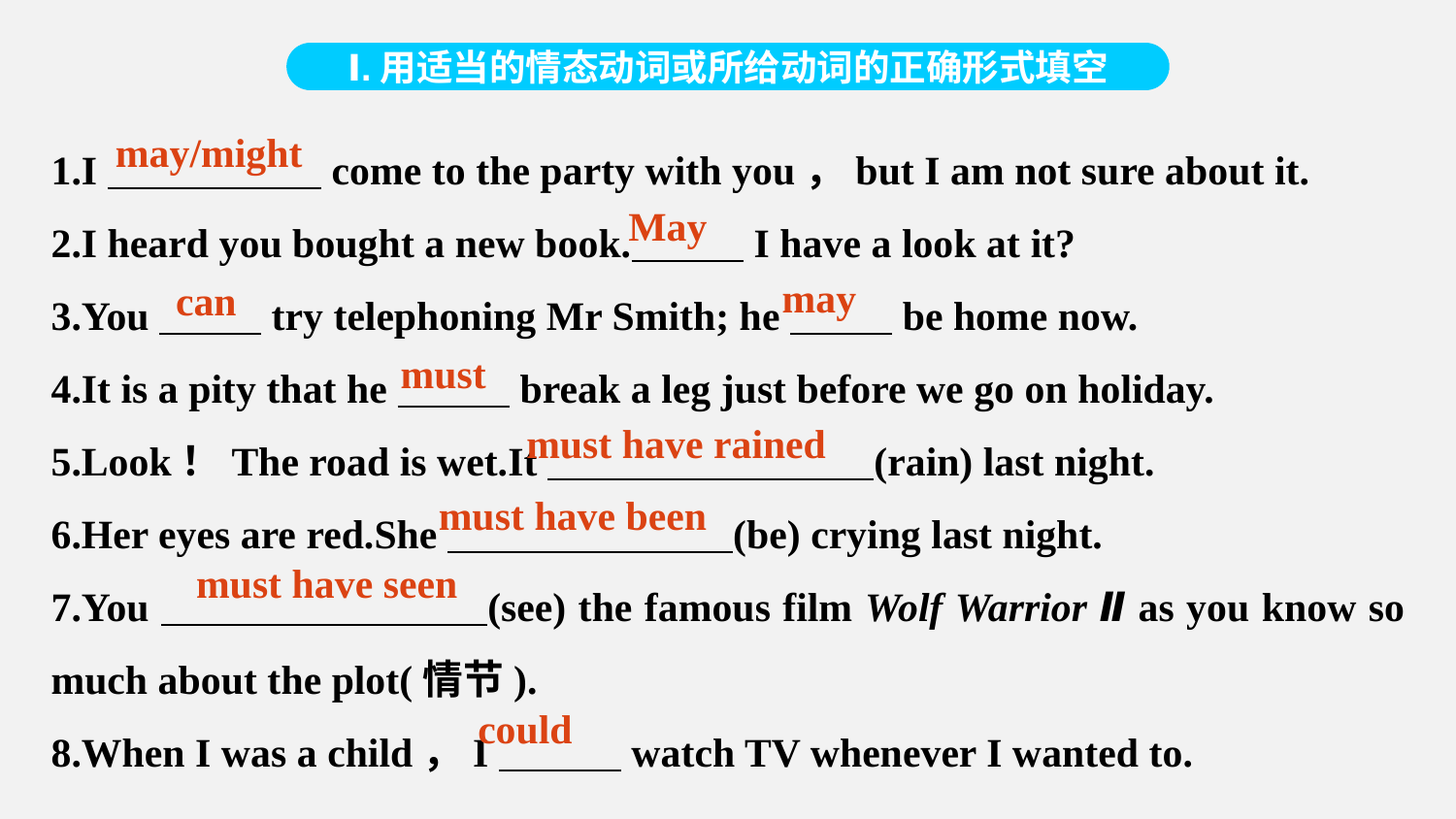

Ⅰ.用适当的情态动词或所给动词的正确形式填空
1.I                       come to the party with you，but I am not sure about it.
2.I heard you bought a new book.            I have a look at it?
3.You            try telephoning Mr Smith; he            be home now.
4.It is a pity that he             break a leg just before we go on holiday.
5.Look！The road is wet.It                                 (rain) last night.
6.Her eyes are red.She                             (be) crying last night.
7.You                            (see) the famous film Wolf Warrior Ⅱ as you know so much about the plot(情节).
8.When I was a child，I              watch TV whenever I wanted to.
may/might
May
may
can
must
must have rained
must have been
must have seen
could